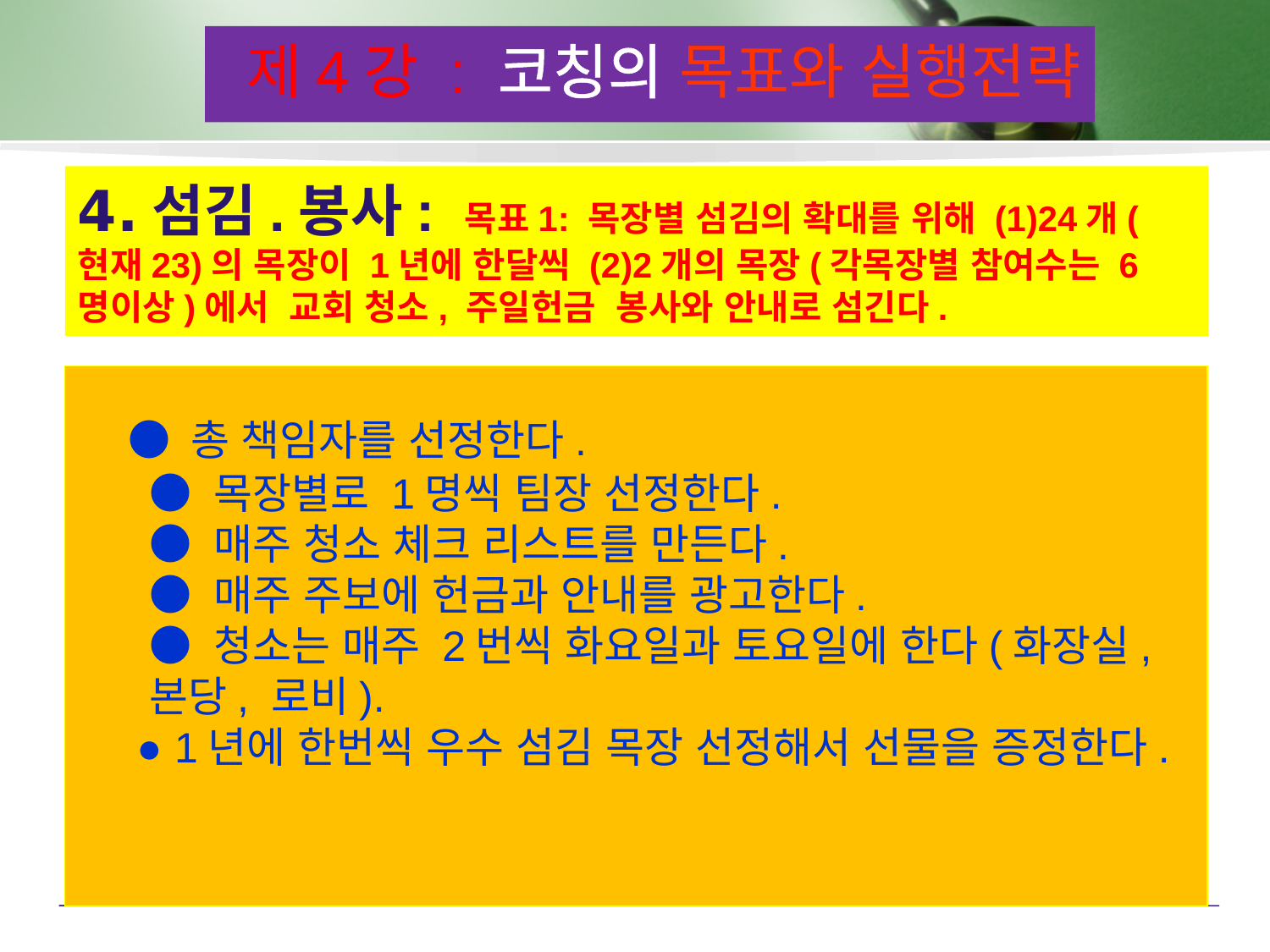

제4강 : 코칭의 목표와 실행전략
# 4.섬김.봉사: 목표1: 목장별 섬김의 확대를 위해 (1)24개(현재23)의 목장이 1년에 한달씩 (2)2개의 목장(각목장별 참여수는 6명이상)에서  교회 청소, 주일헌금  봉사와 안내로 섬긴다.
    ● 총 책임자를 선정한다.
	● 목장별로 1명씩 팀장 선정한다.
	● 매주 청소 체크 리스트를 만든다.
	● 매주 주보에 헌금과 안내를 광고한다.
	● 청소는 매주 2번씩 화요일과 토요일에 한다(화장실,본당, 로비).
     ● 1년에 한번씩 우수 섬김 목장 선정해서 선물을 증정한다.